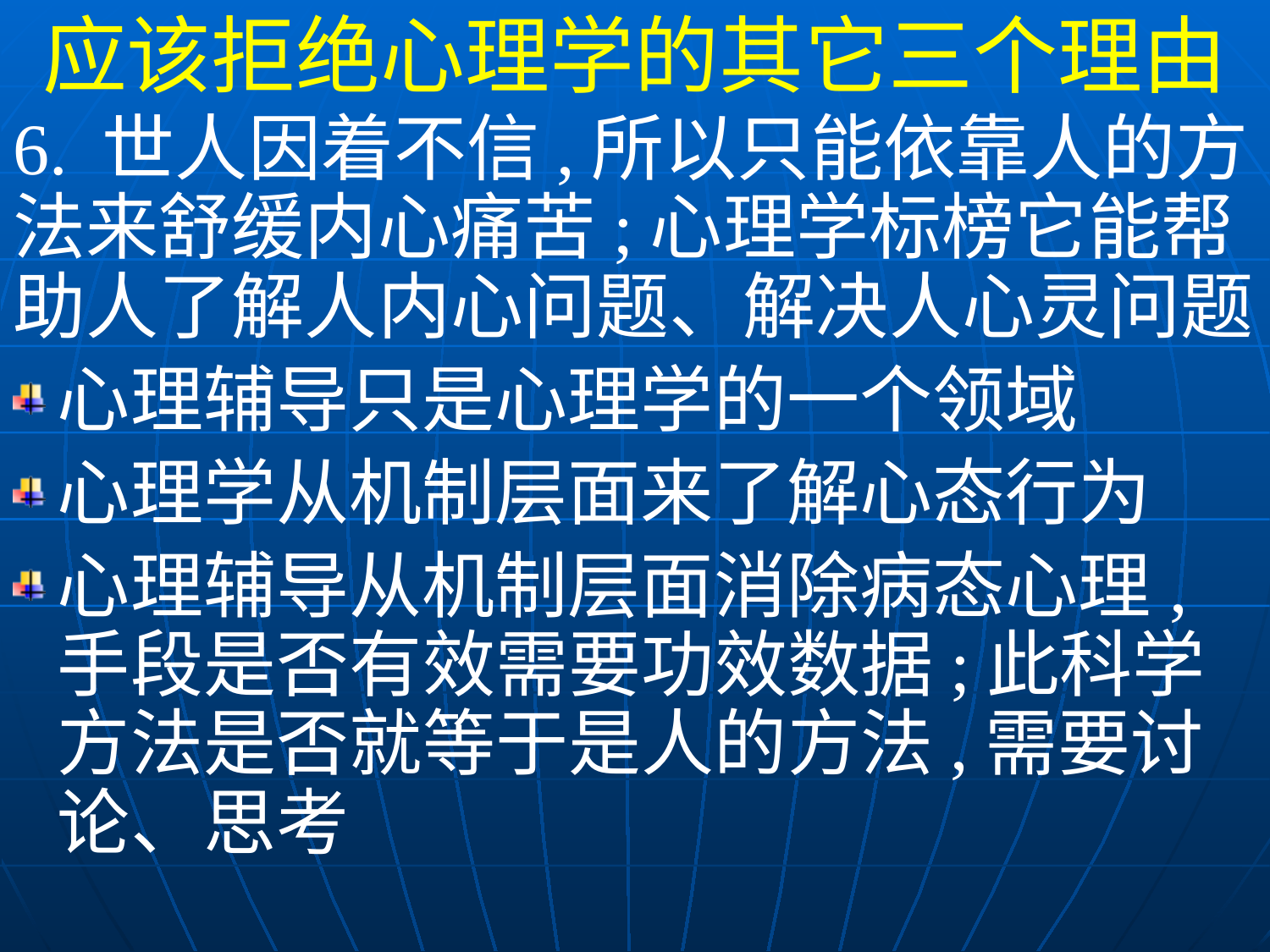

应该拒绝心理学的其它三个理由
6. 世人因着不信,所以只能依靠人的方法来舒缓内心痛苦;心理学标榜它能帮助人了解人内心问题、解决人心灵问题
心理辅导只是心理学的一个领域
心理学从机制层面来了解心态行为
心理辅导从机制层面消除病态心理,手段是否有效需要功效数据;此科学方法是否就等于是人的方法,需要讨论、思考